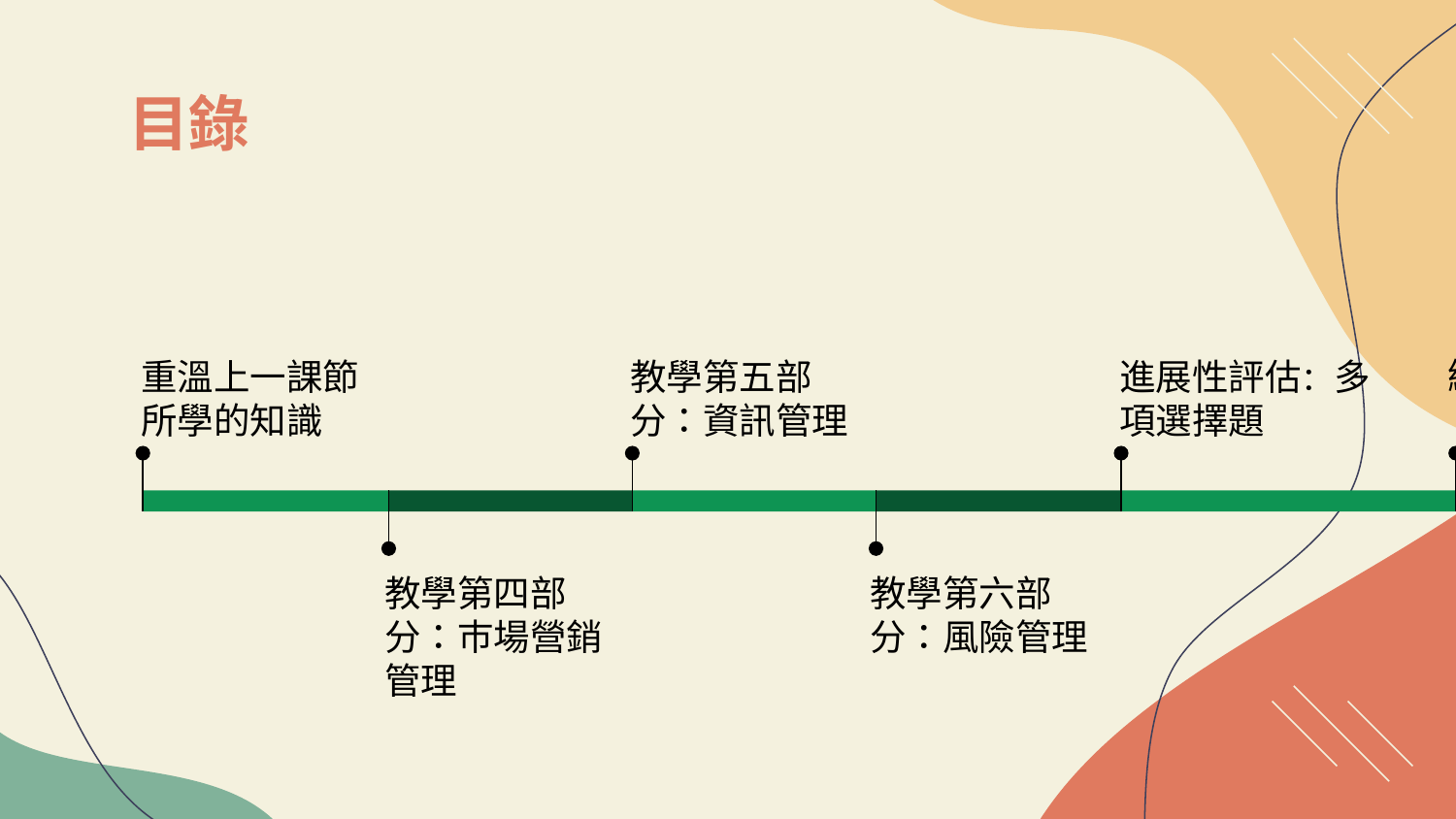

# 目錄
總結
重溫上一課節所學的知識

教學第五部分：資訊管理
進展性評估：多項選擇題

教學第四部分：巿場營銷管理
教學第六部分：風險管理